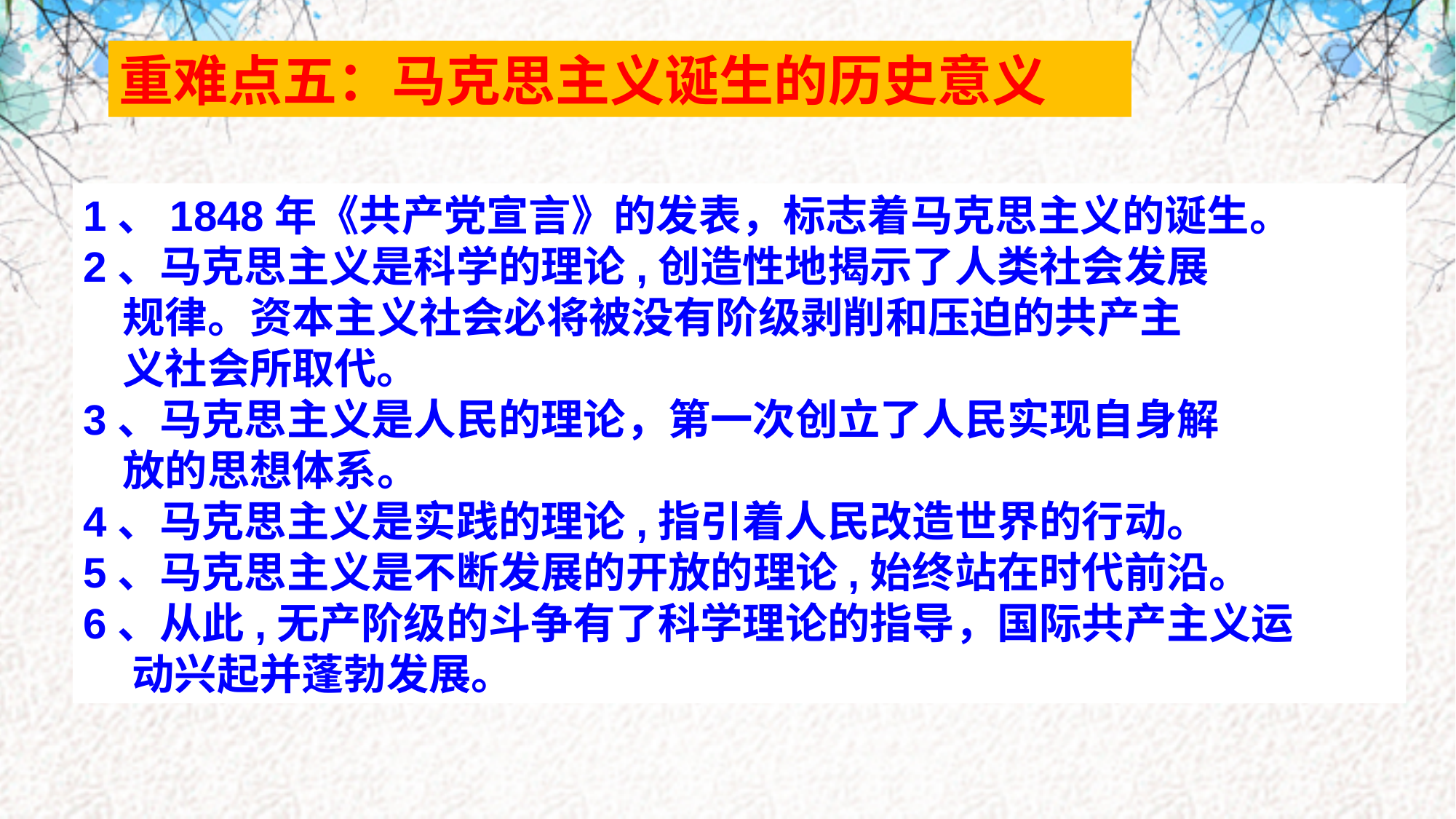

重难点五：马克思主义诞生的历史意义
1、1848年《共产党宣言》的发表，标志着马克思主义的诞生。
2、马克思主义是科学的理论,创造性地揭示了人类社会发展
   规律。资本主义社会必将被没有阶级剥削和压迫的共产主
   义社会所取代。
3、马克思主义是人民的理论，第一次创立了人民实现自身解
   放的思想体系。
4、马克思主义是实践的理论,指引着人民改造世界的行动。
5、马克思主义是不断发展的开放的理论,始终站在时代前沿。
6、从此,无产阶级的斗争有了科学理论的指导，国际共产主义运
    动兴起并蓬勃发展。